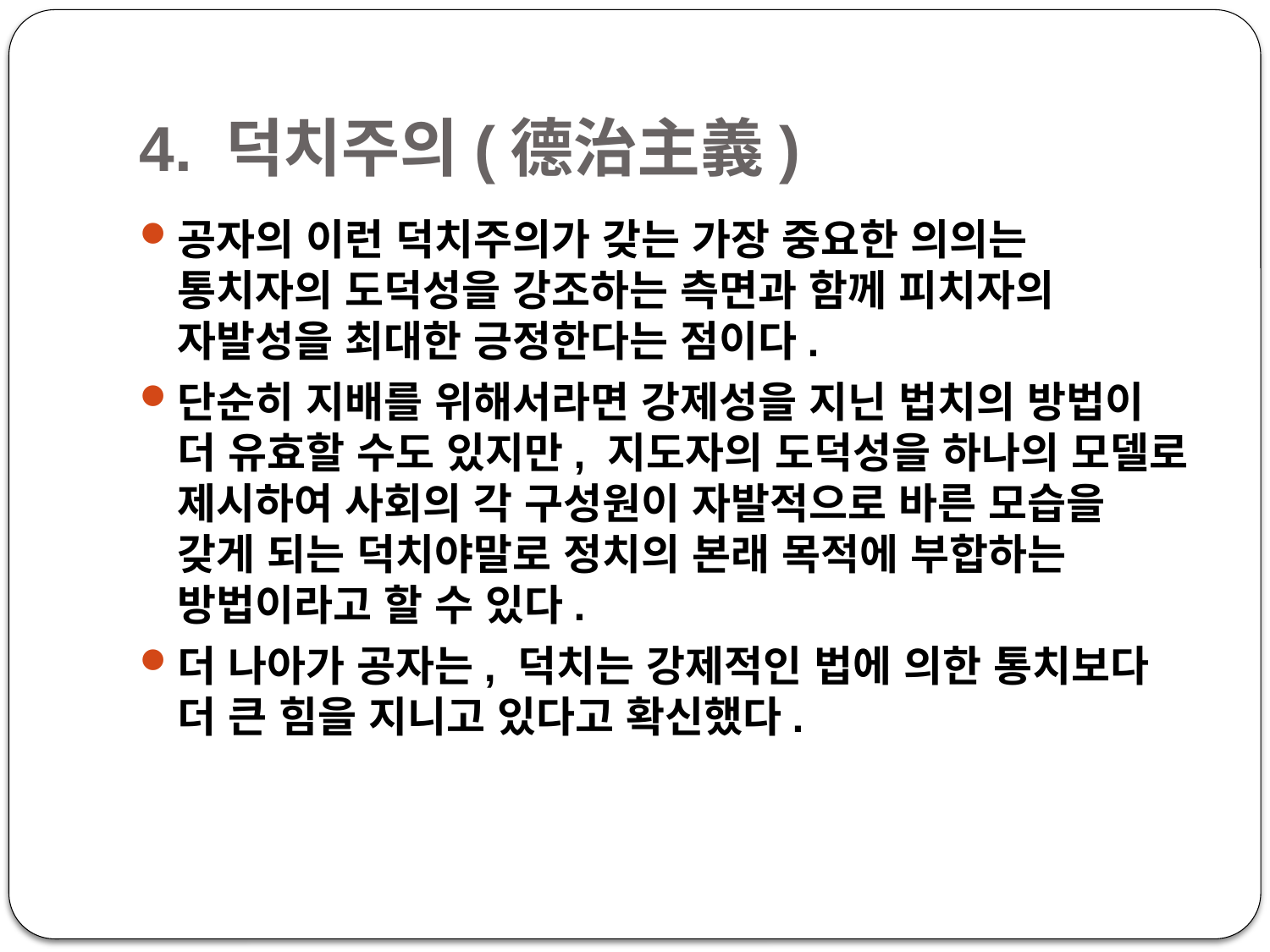

# 4. 덕치주의(德治主義)
공자의 이런 덕치주의가 갖는 가장 중요한 의의는 통치자의 도덕성을 강조하는 측면과 함께 피치자의 자발성을 최대한 긍정한다는 점이다.
단순히 지배를 위해서라면 강제성을 지닌 법치의 방법이 더 유효할 수도 있지만, 지도자의 도덕성을 하나의 모델로 제시하여 사회의 각 구성원이 자발적으로 바른 모습을 갖게 되는 덕치야말로 정치의 본래 목적에 부합하는 방법이라고 할 수 있다.
더 나아가 공자는, 덕치는 강제적인 법에 의한 통치보다 더 큰 힘을 지니고 있다고 확신했다.